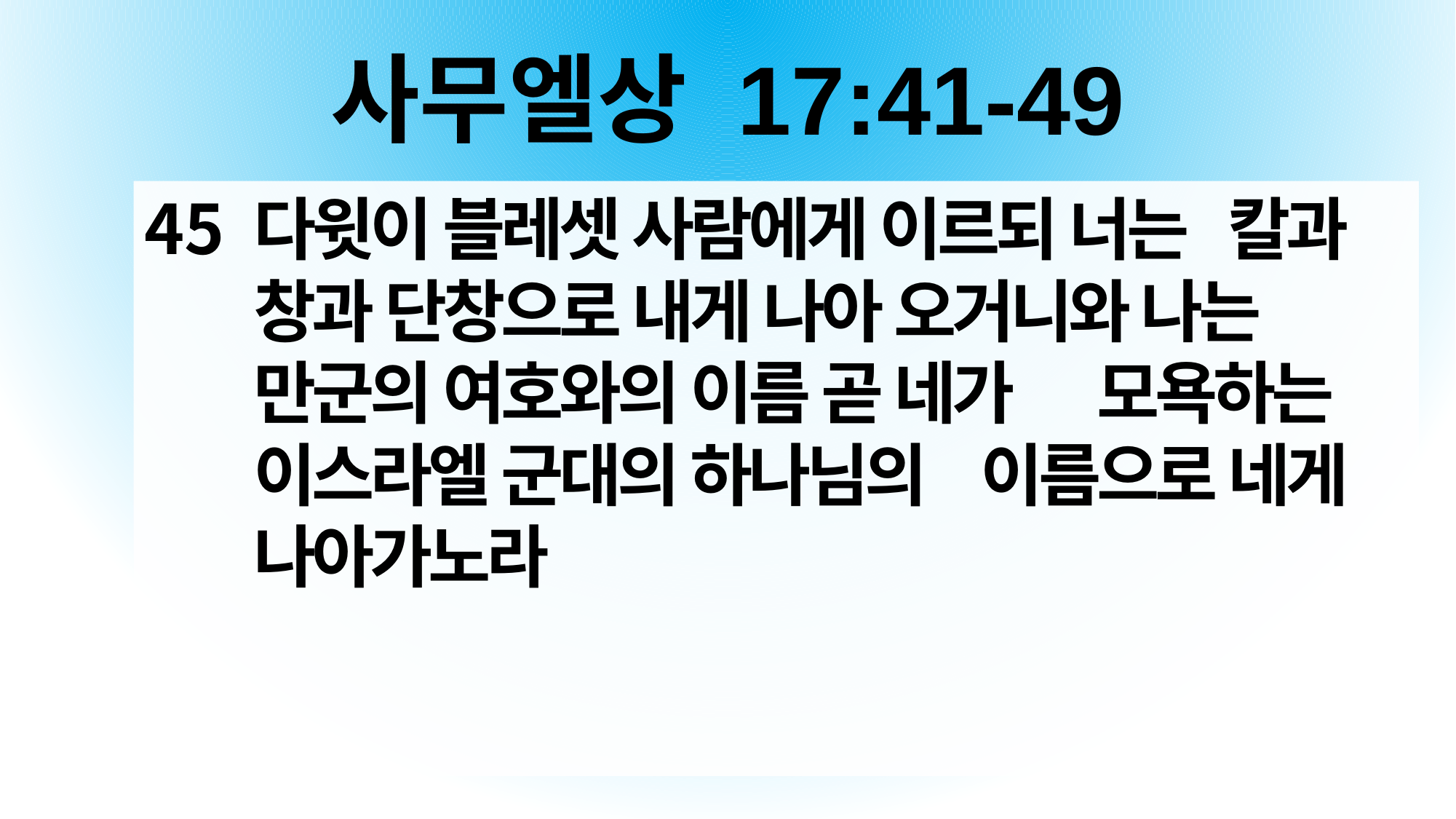

# 사무엘상 17:41-49
다윗이 블레셋 사람에게 이르되 너는   칼과 창과 단창으로 내게 나아 오거니와 나는 만군의 여호와의 이름 곧 네가      모욕하는 이스라엘 군대의 하나님의    이름으로 네게 나아가노라